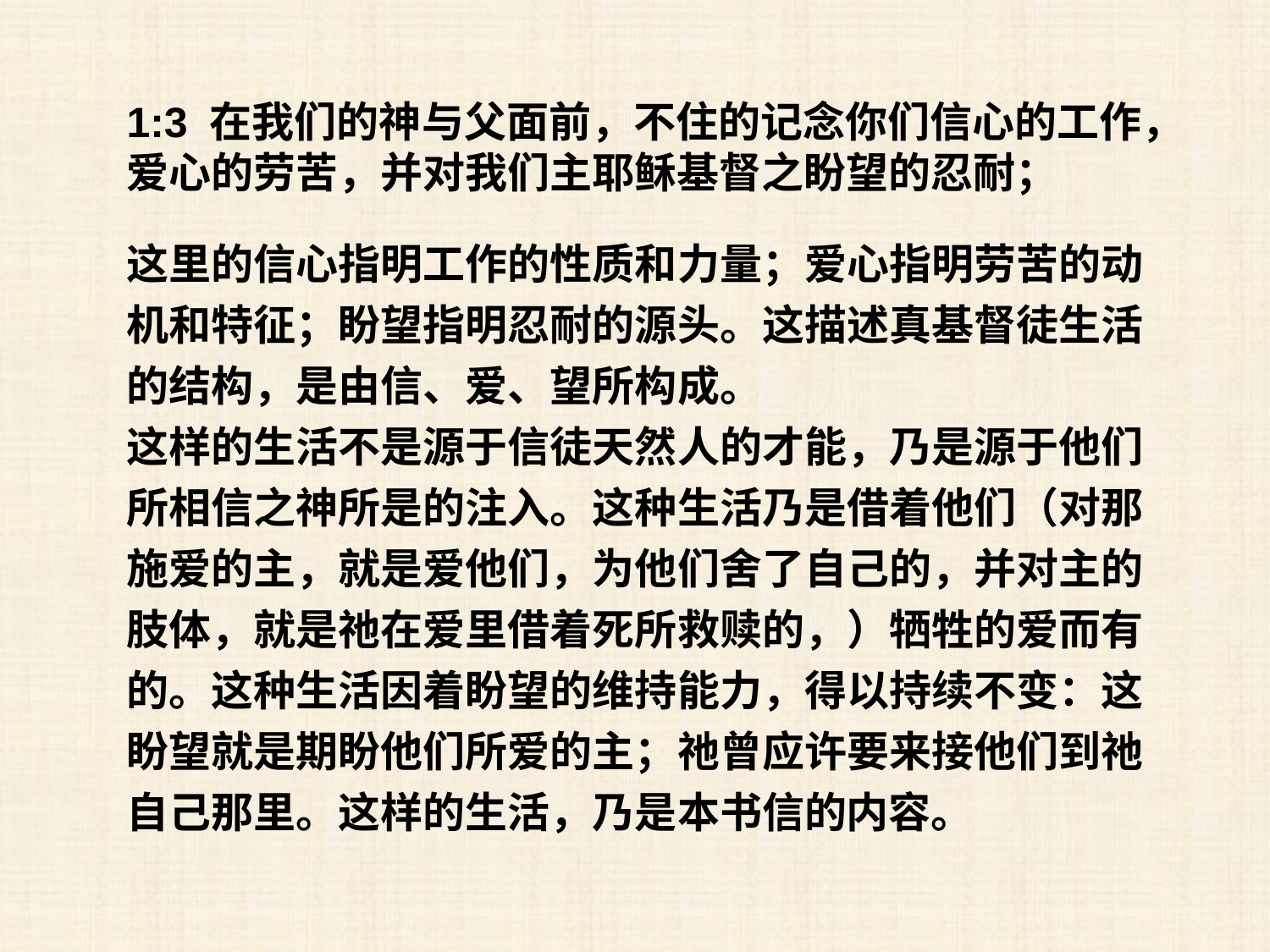

1:3 在我们的神与父面前，不住的记念你们信心的工作，爱心的劳苦，并对我们主耶稣基督之盼望的忍耐；
这里的信心指明工作的性质和力量；爱心指明劳苦的动机和特征；盼望指明忍耐的源头。这描述真基督徒生活的结构，是由信、爱、望所构成。
这样的生活不是源于信徒天然人的才能，乃是源于他们所相信之神所是的注入。这种生活乃是借着他们（对那施爱的主，就是爱他们，为他们舍了自己的，并对主的肢体，就是祂在爱里借着死所救赎的，）牺牲的爱而有的。这种生活因着盼望的维持能力，得以持续不变：这盼望就是期盼他们所爱的主；祂曾应许要来接他们到祂自己那里。这样的生活，乃是本书信的内容。